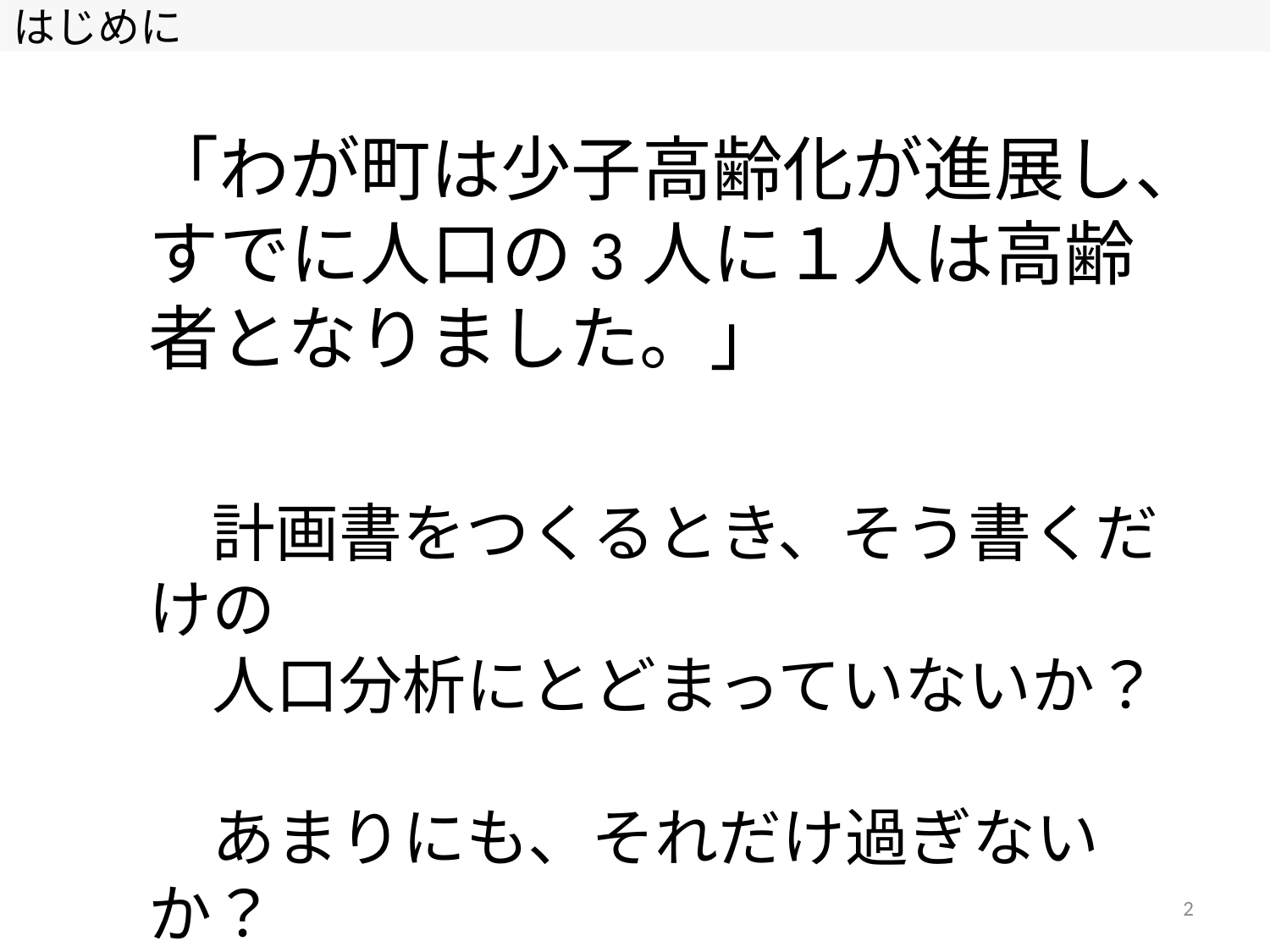

はじめに
「わが町は少子高齢化が進展し、すでに人口の3人に１人は高齢者となりました。」

　計画書をつくるとき、そう書くだけの
　人口分析にとどまっていないか？

　あまりにも、それだけ過ぎないか？
2